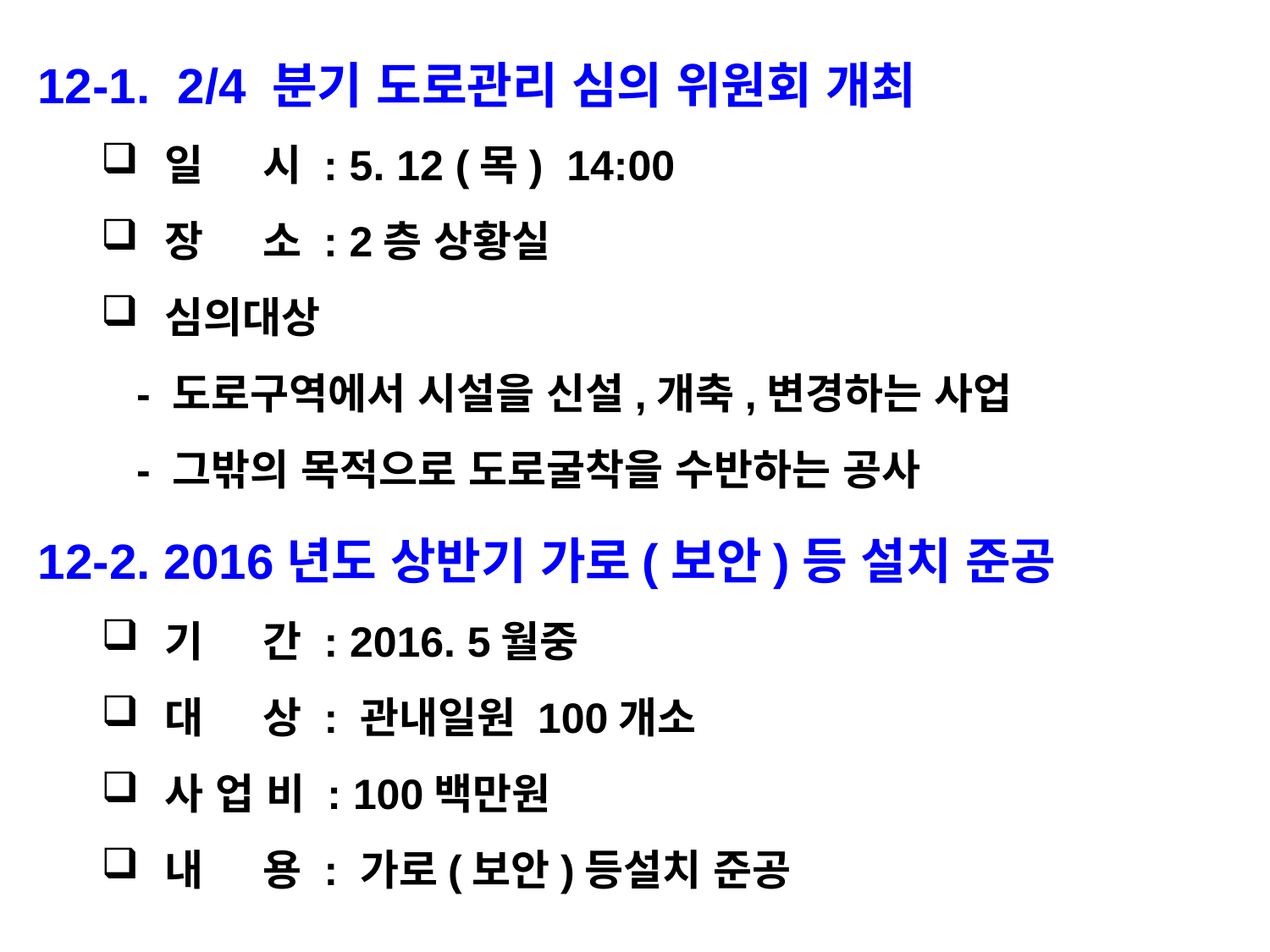

12-1.  2/4 분기 도로관리 심의 위원회 개최
일     시 : 5. 12 (목)  14:00
장     소 : 2층 상황실
심의대상
   - 도로구역에서 시설을 신설,개축,변경하는 사업
   - 그밖의 목적으로 도로굴착을 수반하는 공사

12-2. 2016년도 상반기 가로(보안)등 설치 준공
기     간 : 2016. 5월중
대     상 : 관내일원 100개소
사 업 비 : 100백만원
내     용 : 가로(보안)등설치 준공